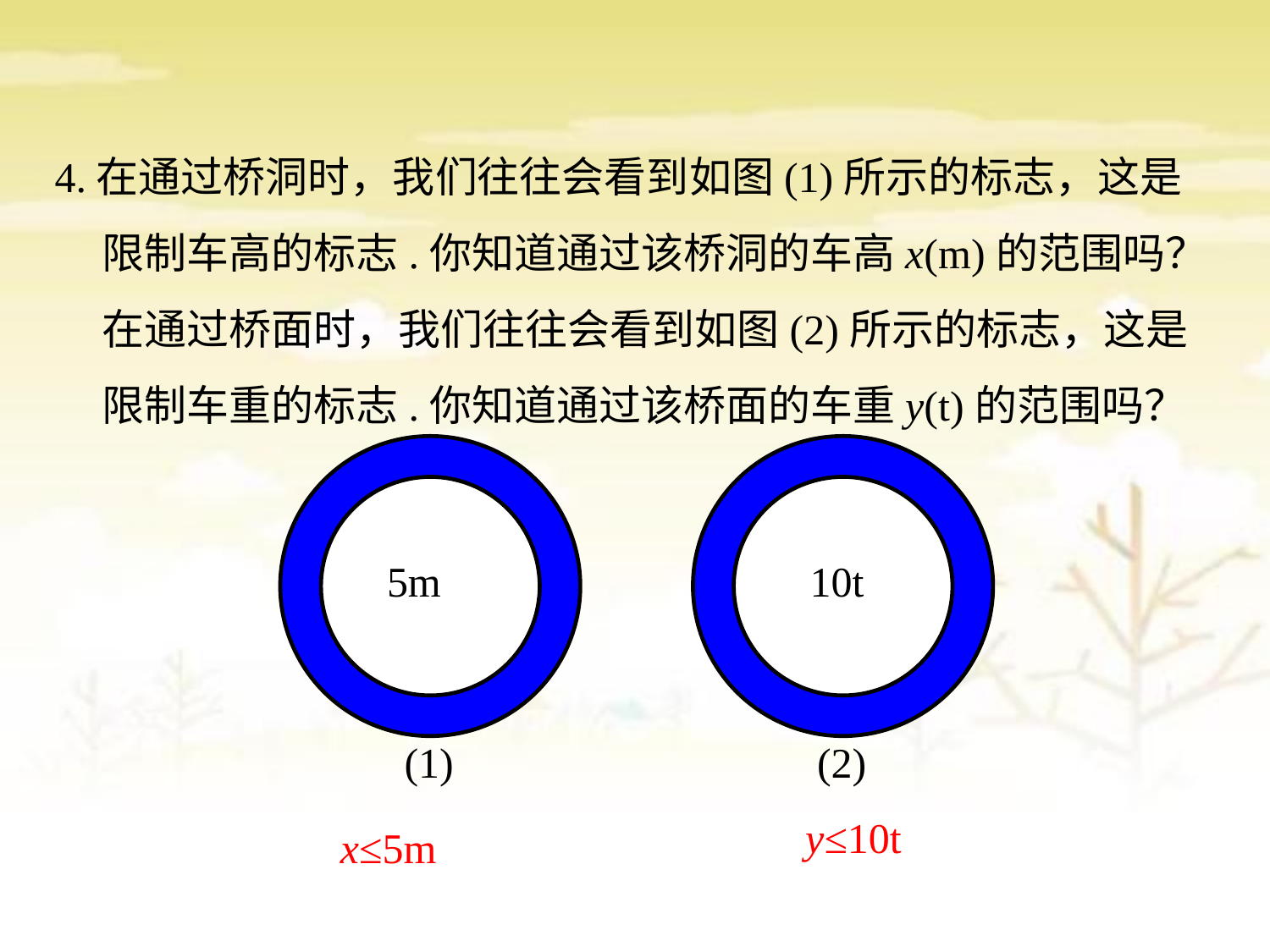

4.在通过桥洞时，我们往往会看到如图(1)所示的标志，这是限制车高的标志.你知道通过该桥洞的车高x(m)的范围吗？在通过桥面时，我们往往会看到如图(2)所示的标志，这是限制车重的标志.你知道通过该桥面的车重y(t)的范围吗？

(1)

(2)
5m
10t
y≤10t
x≤5m